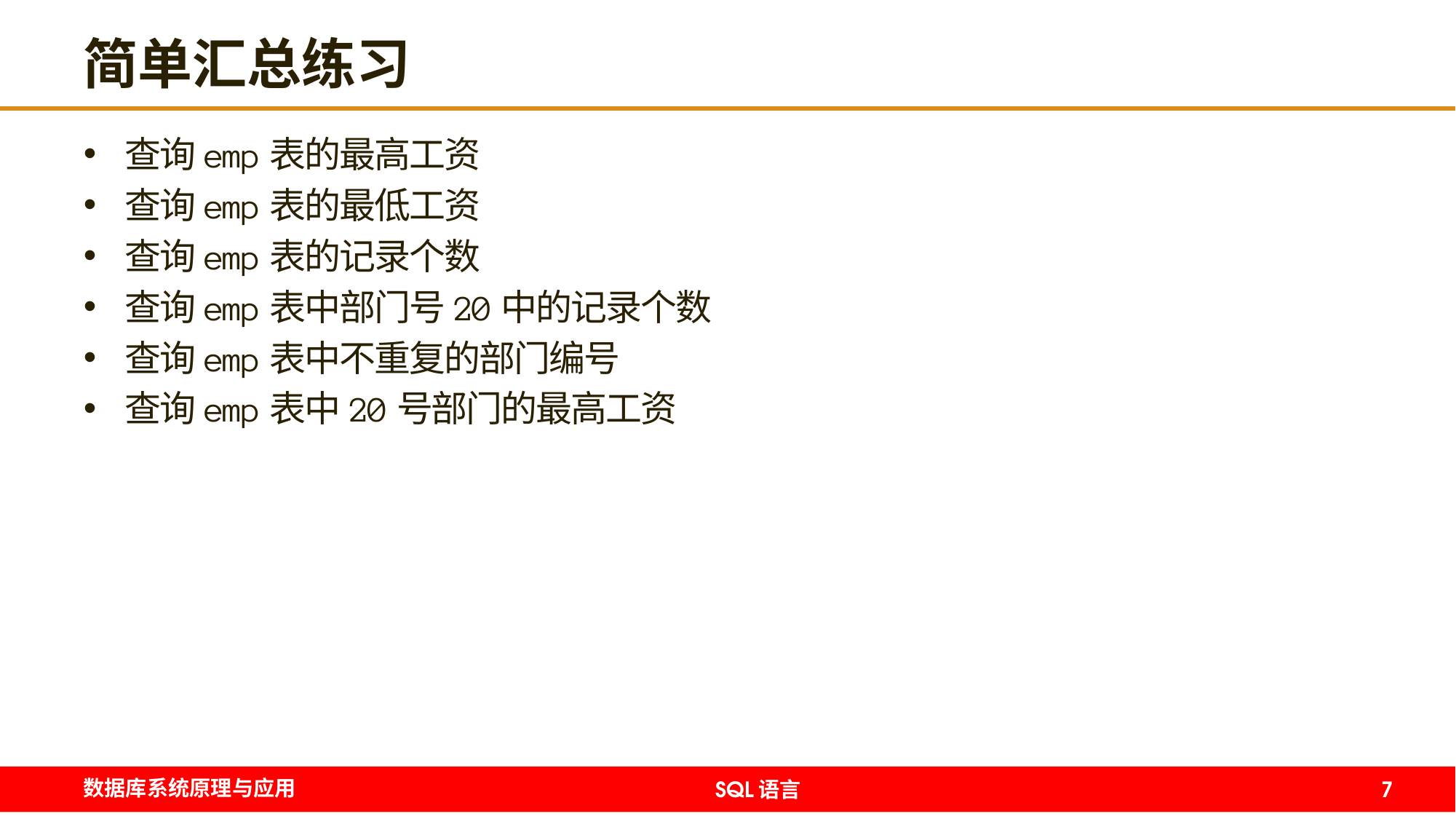

# 简单汇总练习
查询emp表的最高工资
查询emp表的最低工资
查询emp表的记录个数
查询emp表中部门号20中的记录个数
查询emp表中不重复的部门编号
查询emp表中20号部门的最高工资